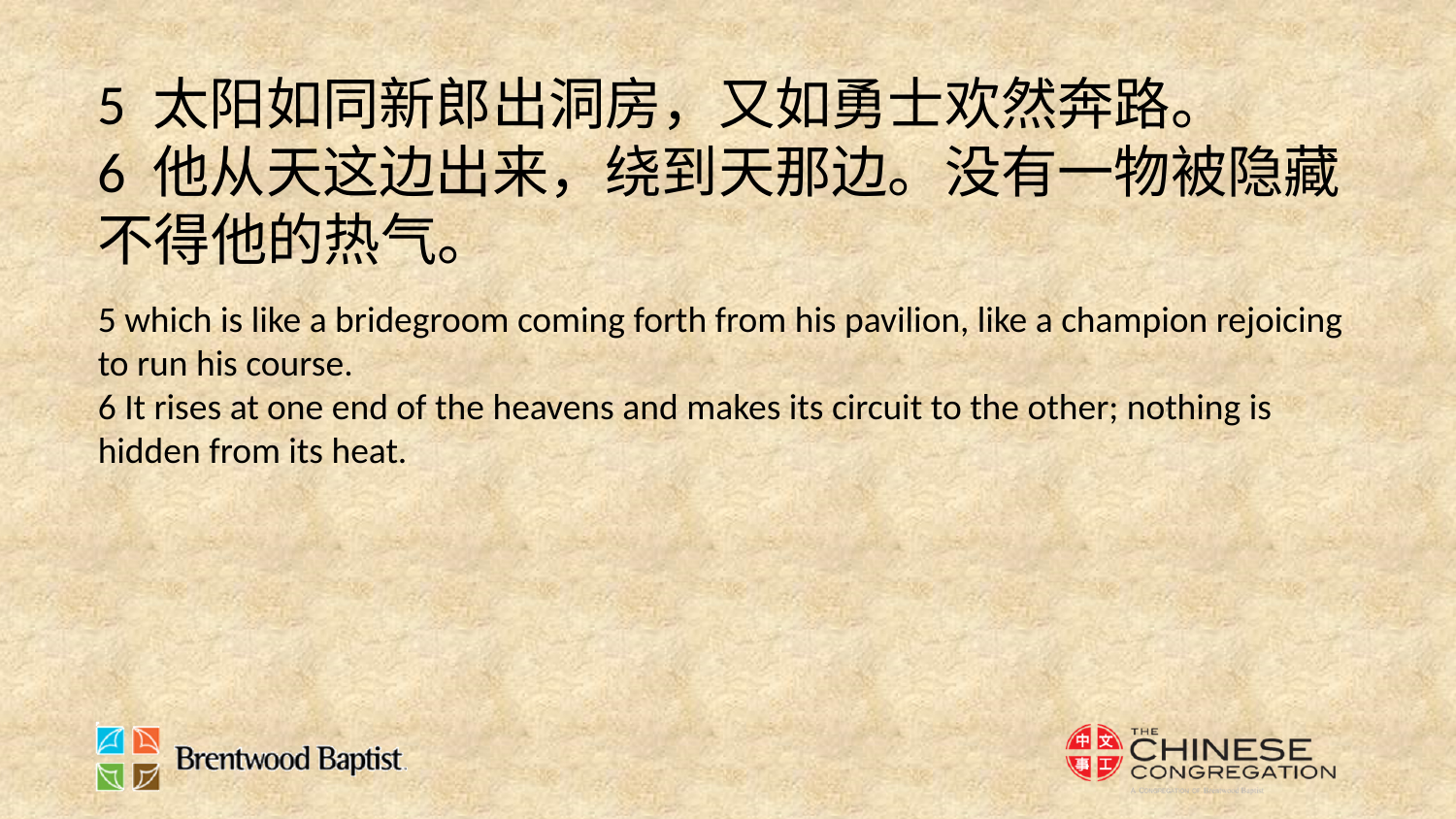

5 太阳如同新郎出洞房，又如勇士欢然奔路。
6 他从天这边出来，绕到天那边。没有一物被隐藏不得他的热气。

5 which is like a bridegroom coming forth from his pavilion, like a champion rejoicing to run his course.
6 It rises at one end of the heavens and makes its circuit to the other; nothing is hidden from its heat.